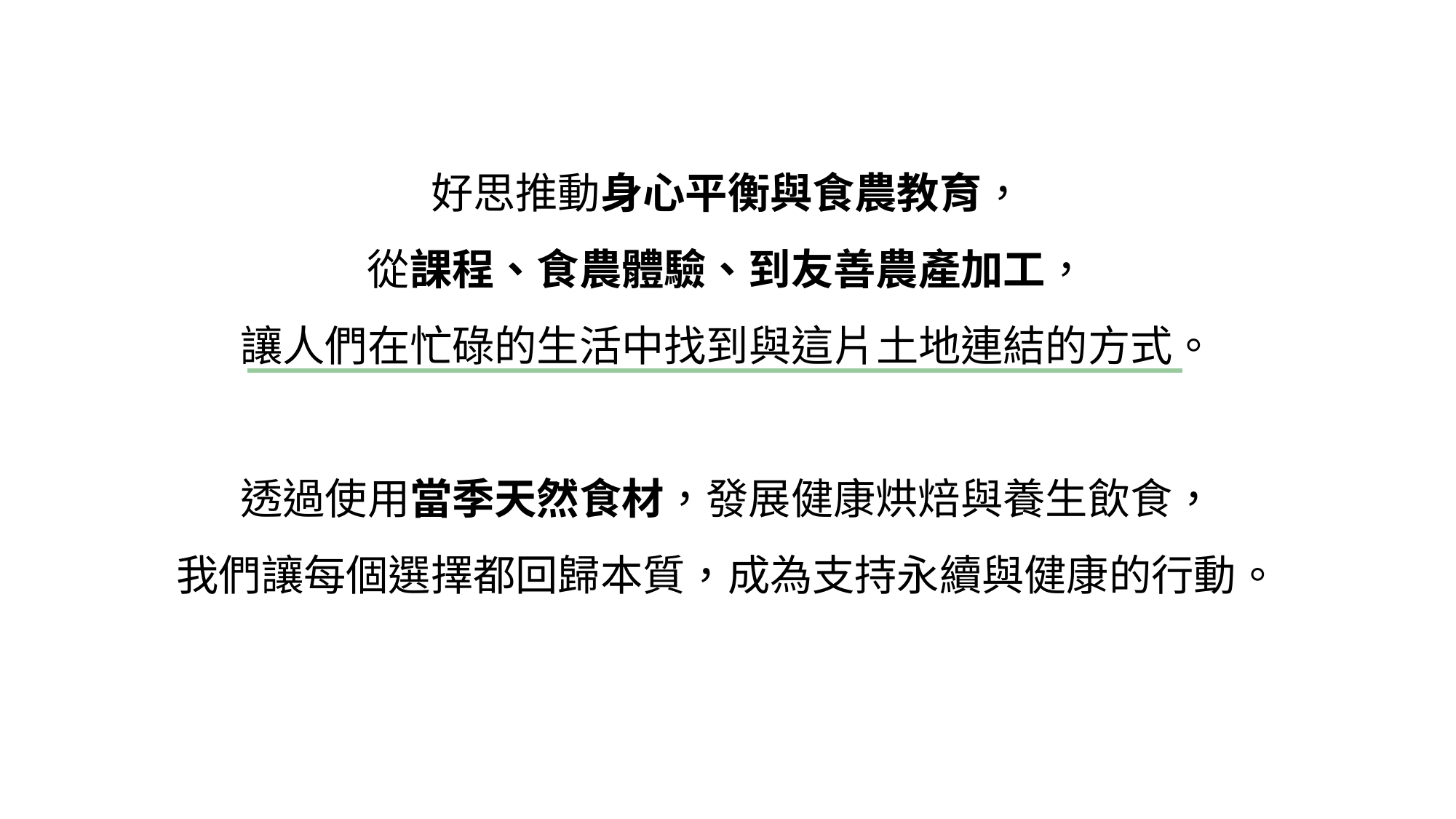

好思推動身心平衡與食農教育，
從課程、食農體驗、到友善農產加工，
讓人們在忙碌的生活中找到與這片土地連結的方式。

透過使用當季天然食材，發展健康烘焙與養生飲食，
我們讓每個選擇都回歸本質，成為支持永續與健康的行動。